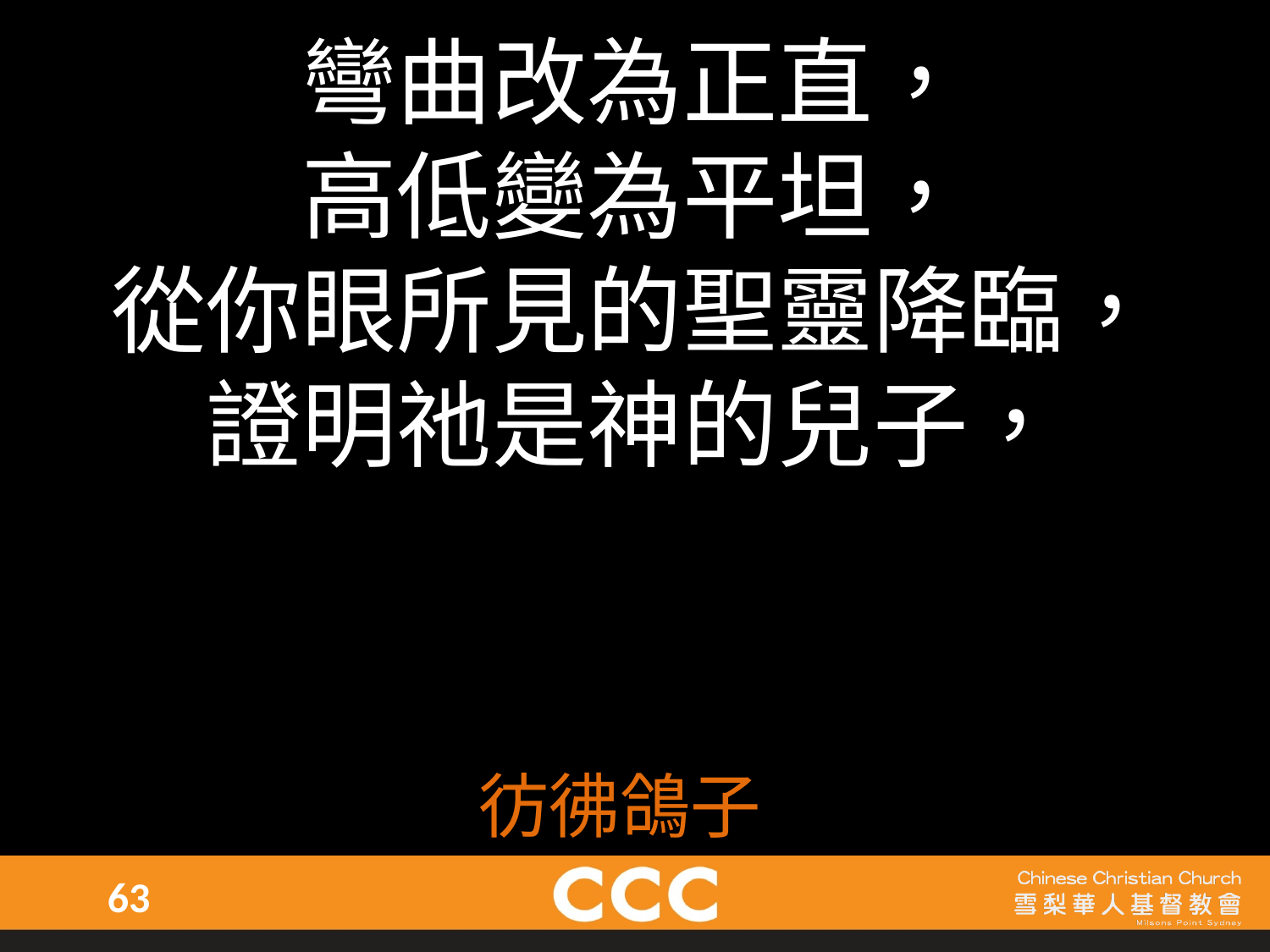

彎曲改為正直，
高低變為平坦，
從你眼所見的聖靈降臨，
證明祂是神的兒子，
彷彿鴿子

63